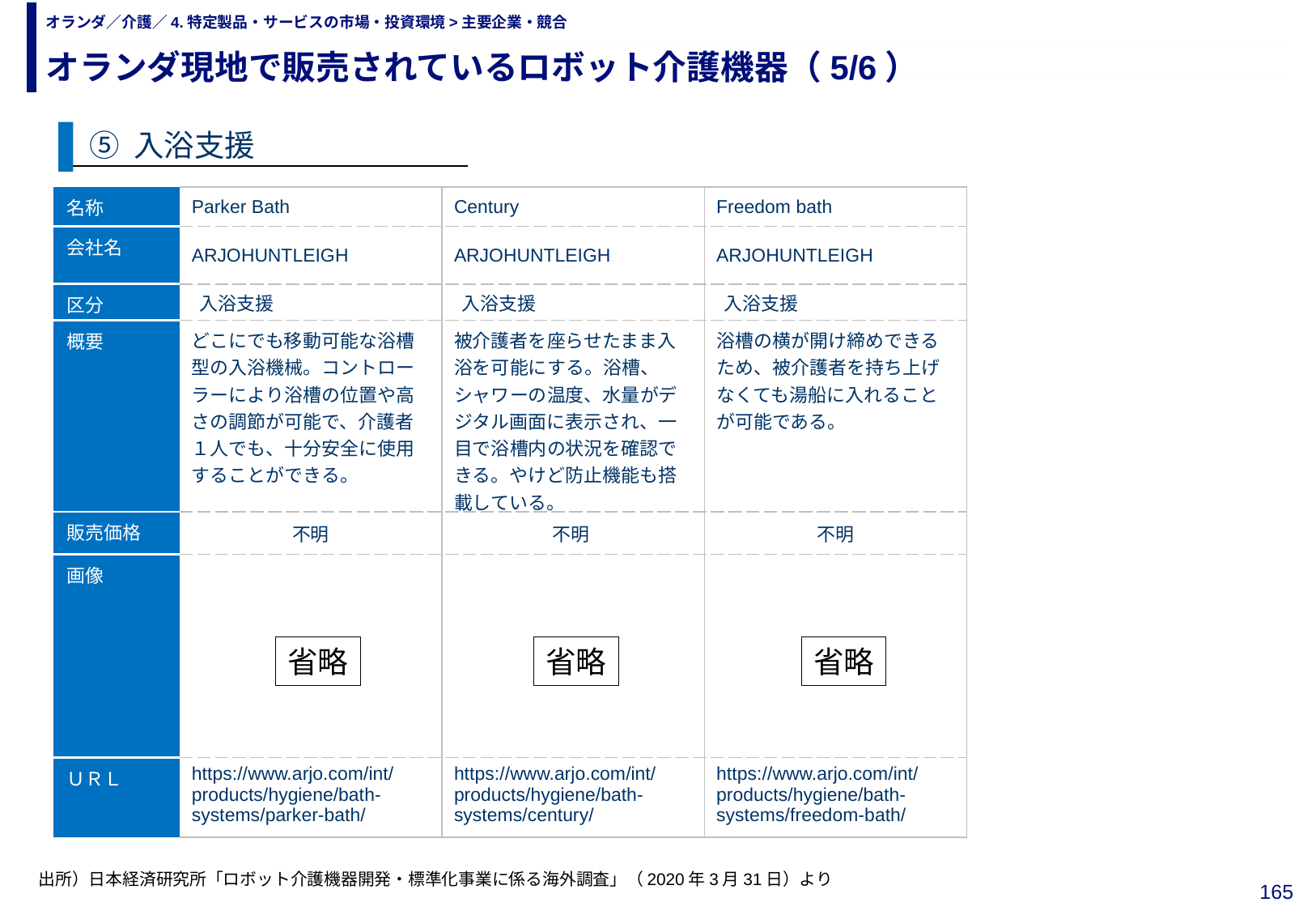

オランダ現地で販売されているロボット介護機器（5/6）
# オランダ／介護／4.特定製品・サービスの市場・投資環境>主要企業・競合
⑤ 入浴支援

| 名称 | Parker Bath | Century | Freedom bath |
| --- | --- | --- | --- |
| 会社名 | ARJOHUNTLEIGH | ARJOHUNTLEIGH | ARJOHUNTLEIGH |
| 区分 | 入浴支援 | 入浴支援 | 入浴支援 |
| 概要 | どこにでも移動可能な浴槽型の入浴機械。コントローラーにより浴槽の位置や高さの調節が可能で、介護者１人でも、十分安全に使用することができる。 | 被介護者を座らせたまま入浴を可能にする。浴槽、シャワーの温度、水量がデジタル画面に表示され、一目で浴槽内の状況を確認できる。やけど防止機能も搭載している。 | 浴槽の横が開け締めできるため、被介護者を持ち上げなくても湯船に入れることが可能である。 |
| 販売価格 | 不明 | 不明 | 不明 |
| 画像 |  |  |  |
| ＵＲＬ | https://www.arjo.com/int/products/hygiene/bath-systems/parker-bath/ | https://www.arjo.com/int/products/hygiene/bath-systems/century/ | https://www.arjo.com/int/products/hygiene/bath-systems/freedom-bath/ |
省略
省略
省略
出所）日本経済研究所「ロボット介護機器開発・標準化事業に係る海外調査」（2020年3月31日）より